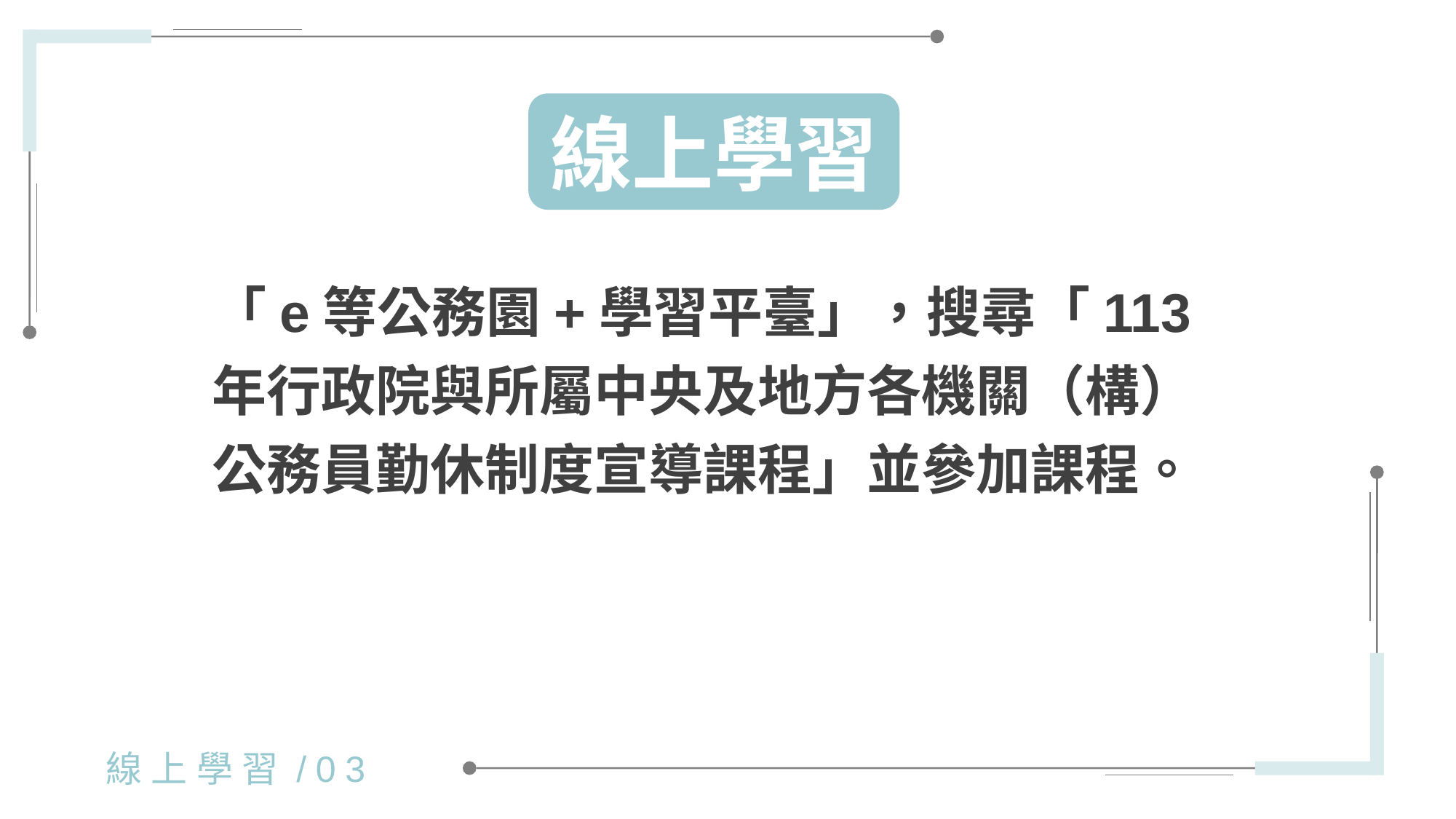

線上學習
「e等公務園+學習平臺」，搜尋「113年行政院與所屬中央及地方各機關（構）公務員勤休制度宣導課程」並參加課程。

線上學習/03